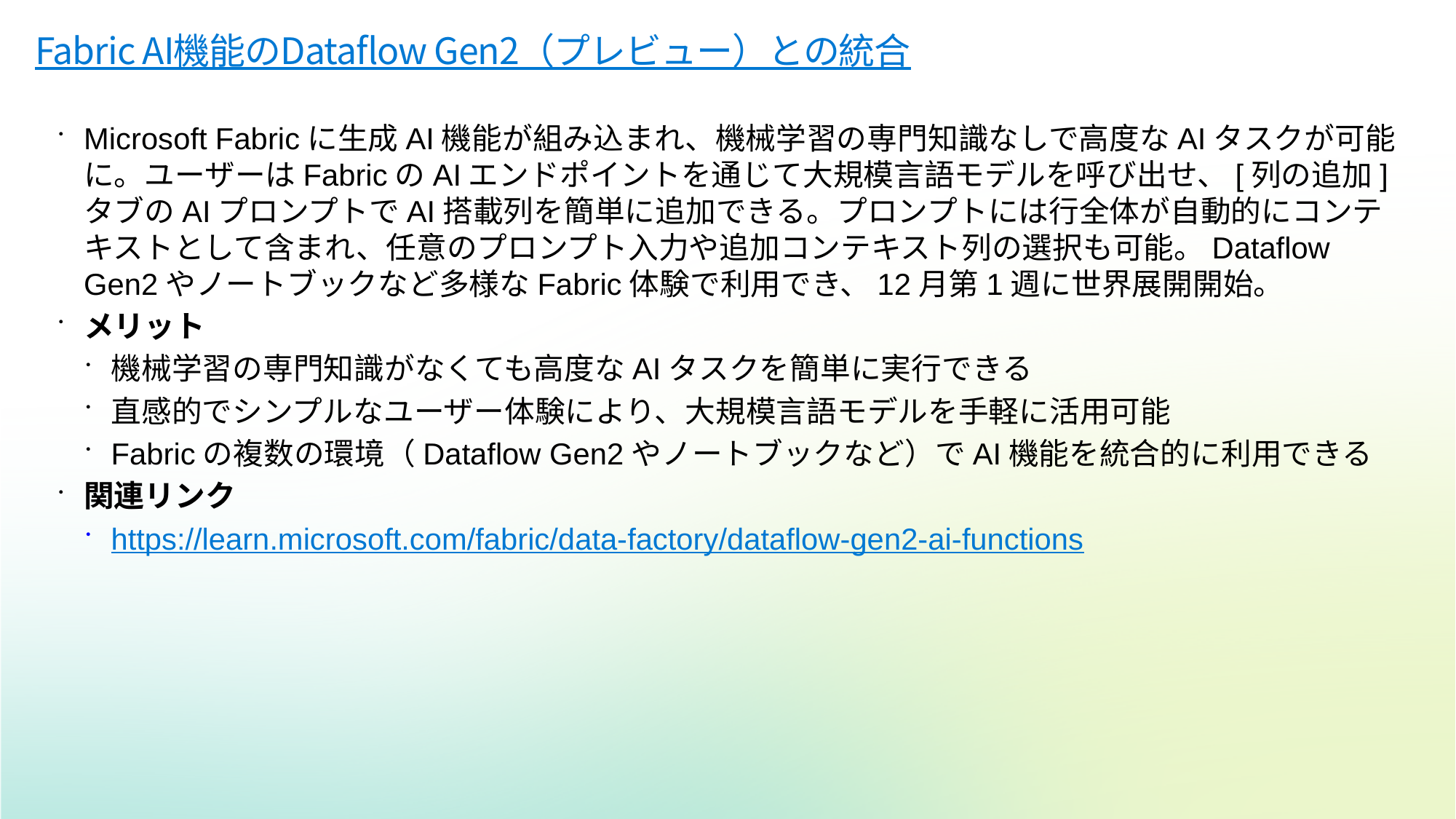

# Fabric AI機能のDataflow Gen2（プレビュー）との統合
Microsoft Fabricに生成AI機能が組み込まれ、機械学習の専門知識なしで高度なAIタスクが可能に。ユーザーはFabricのAIエンドポイントを通じて大規模言語モデルを呼び出せ、[列の追加]タブのAIプロンプトでAI搭載列を簡単に追加できる。プロンプトには行全体が自動的にコンテキストとして含まれ、任意のプロンプト入力や追加コンテキスト列の選択も可能。Dataflow Gen2やノートブックなど多様なFabric体験で利用でき、12月第1週に世界展開開始。
メリット
機械学習の専門知識がなくても高度なAIタスクを簡単に実行できる
直感的でシンプルなユーザー体験により、大規模言語モデルを手軽に活用可能
Fabricの複数の環境（Dataflow Gen2やノートブックなど）でAI機能を統合的に利用できる
関連リンク
https://learn.microsoft.com/fabric/data-factory/dataflow-gen2-ai-functions